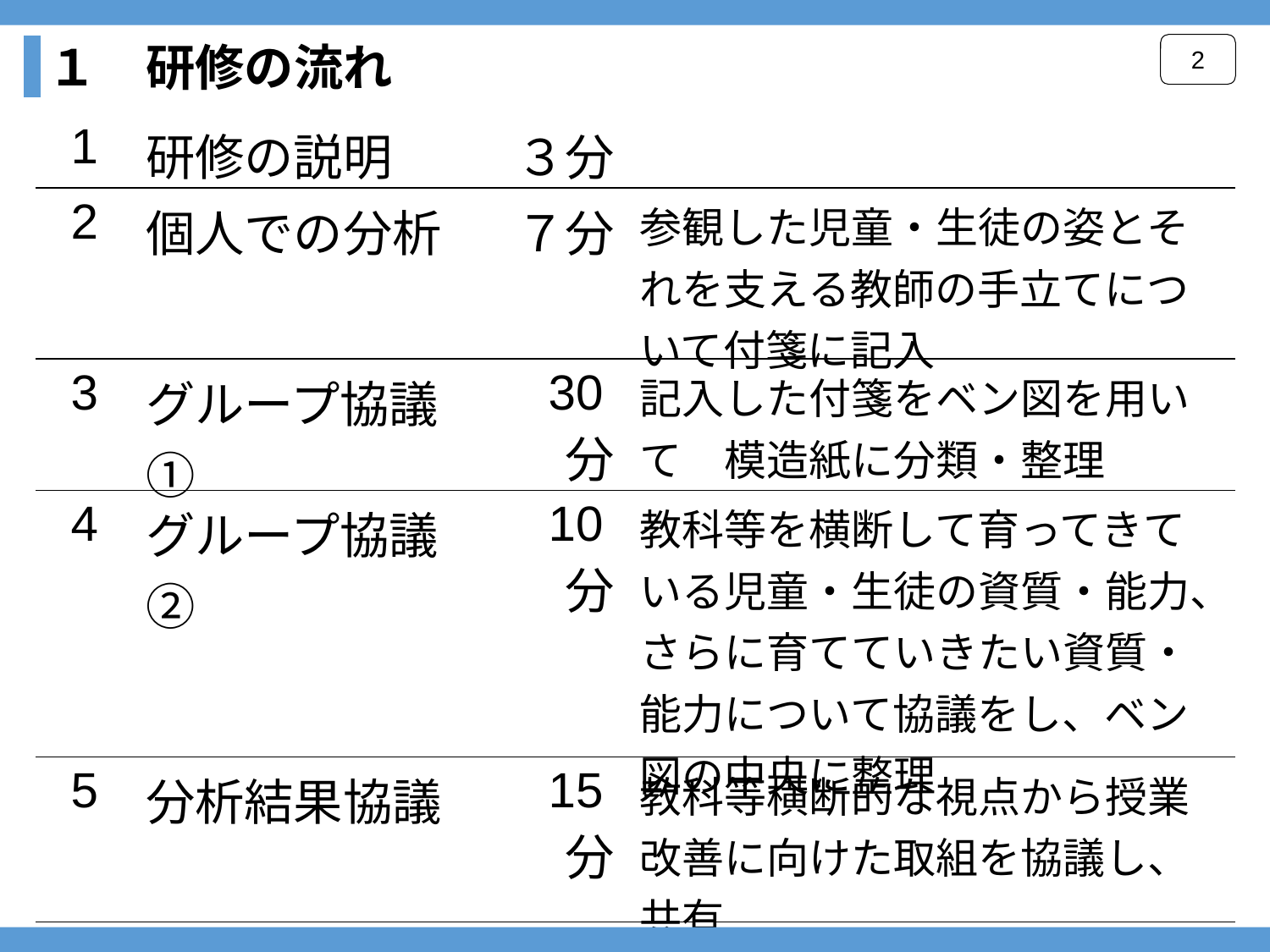

１　研修の流れ
2

| 1 | 研修の説明 | ３分 |  |
| --- | --- | --- | --- |
| 2 | 個人での分析 | ７分 | 参観した児童・生徒の姿とそれを支える教師の手立てについて付箋に記入 |
| 3 | グループ協議① | 30分 | 記入した付箋をベン図を用いて　模造紙に分類・整理 |
| 4 | グループ協議② | 10分 | 教科等を横断して育ってきている児童・生徒の資質・能力、さらに育てていきたい資質・能力について協議をし、ベン図の中央に整理 |
| 5 | 分析結果協議 | 15分 | 教科等横断的な視点から授業改善に向けた取組を協議し、共有 |
| 6 | 省察 | 5分 | 協議を受けて自身の教科等で取り組むことを記述 |